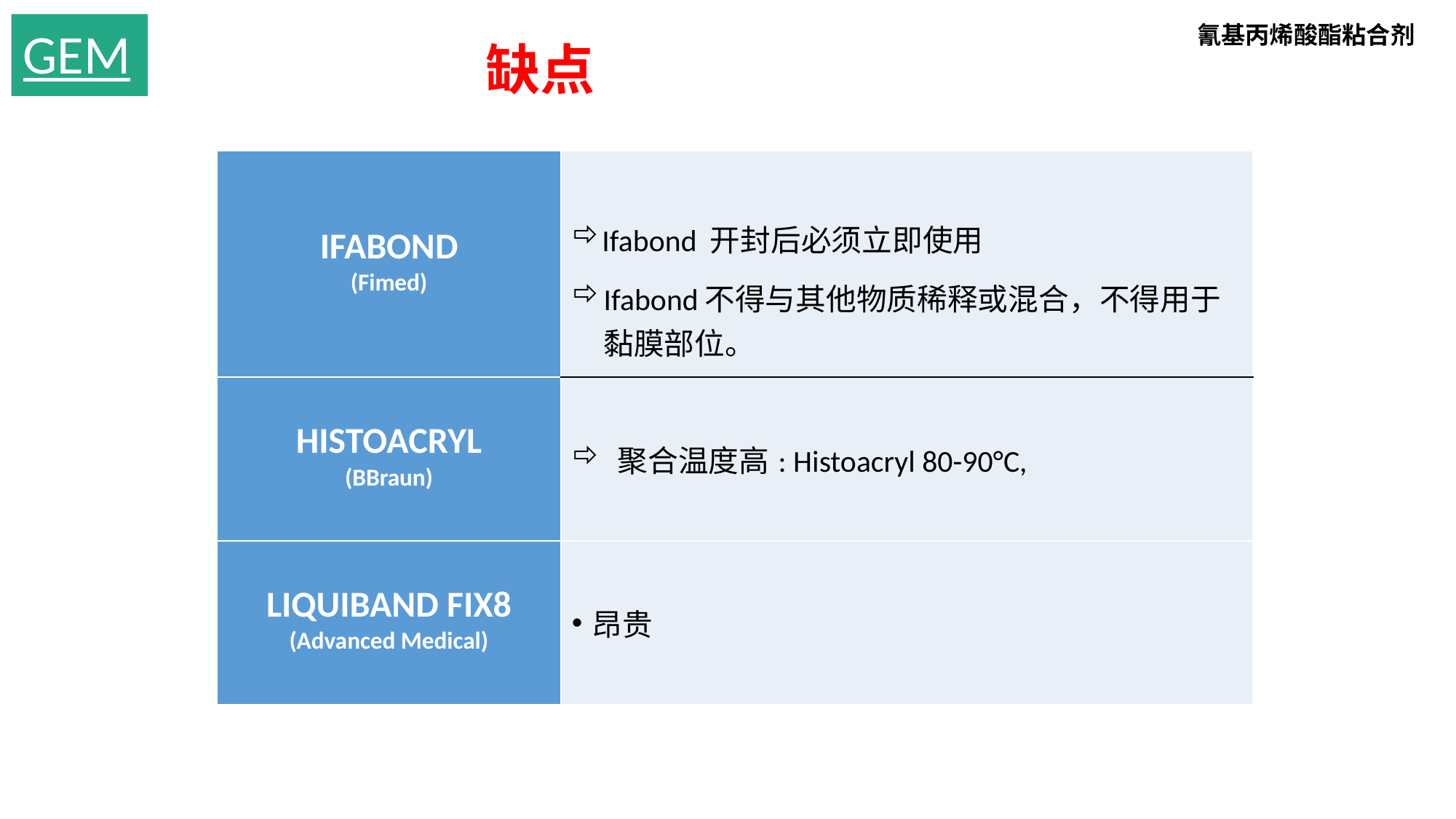

GEM
氰基丙烯酸酯粘合剂
缺点
| IFABOND (Fimed) | Ifabond 开封后必须立即使用 Ifabond不得与其他物质稀释或混合，不得用于黏膜部位。 |
| --- | --- |
| HISTOACRYL (BBraun) | 聚合温度高: Histoacryl 80-90°C, |
| LIQUIBAND FIX8 (Advanced Medical) | 昂贵 |